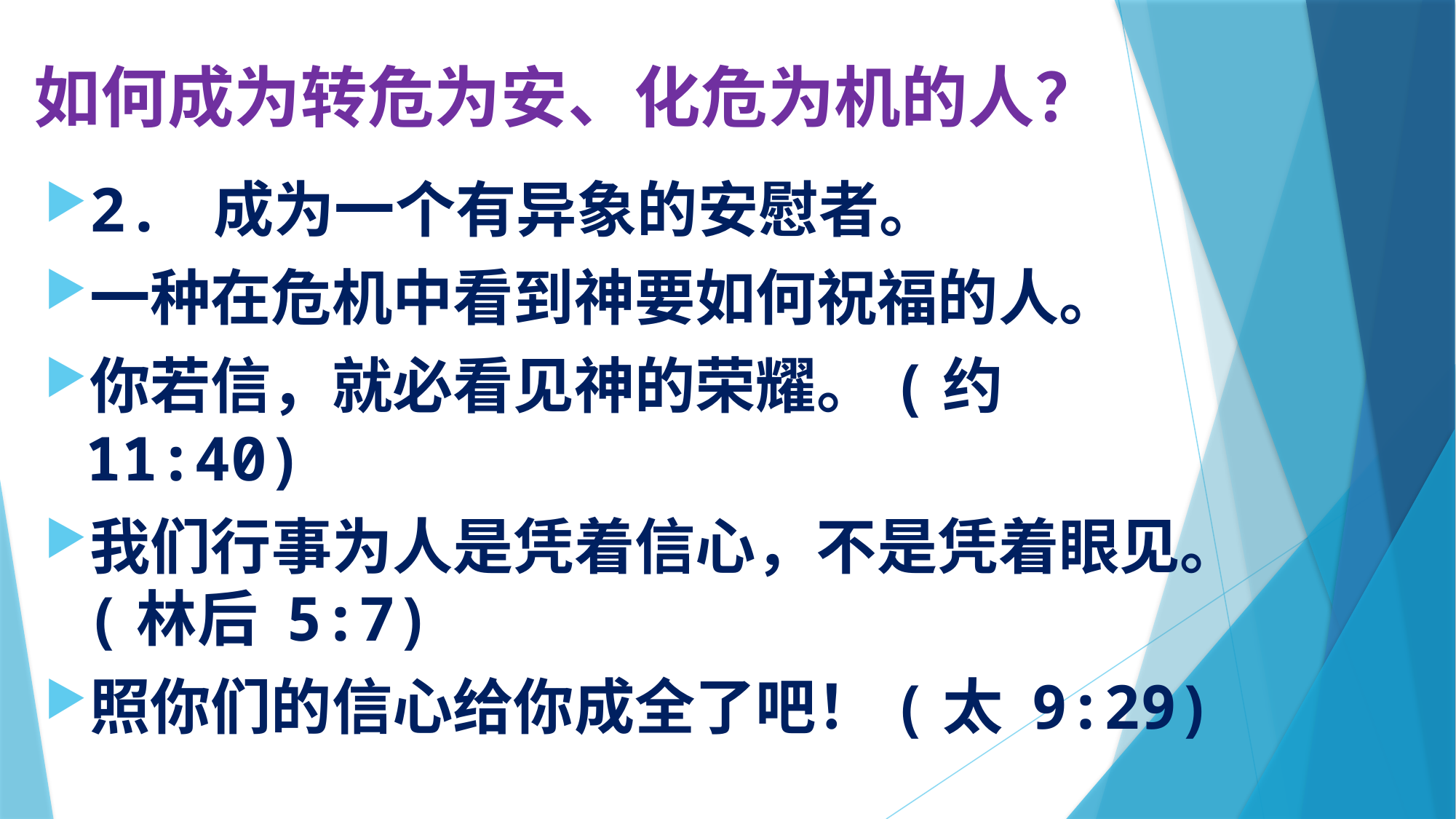

# 如何成为转危为安、化危为机的人？
2. 成为一个有异象的安慰者。
一种在危机中看到神要如何祝福的人。
你若信，就必看见神的荣耀。(约 11:40)
我们行事为人是凭着信心，不是凭着眼见。(林后 5:7)
照你们的信心给你成全了吧！(太 9:29)